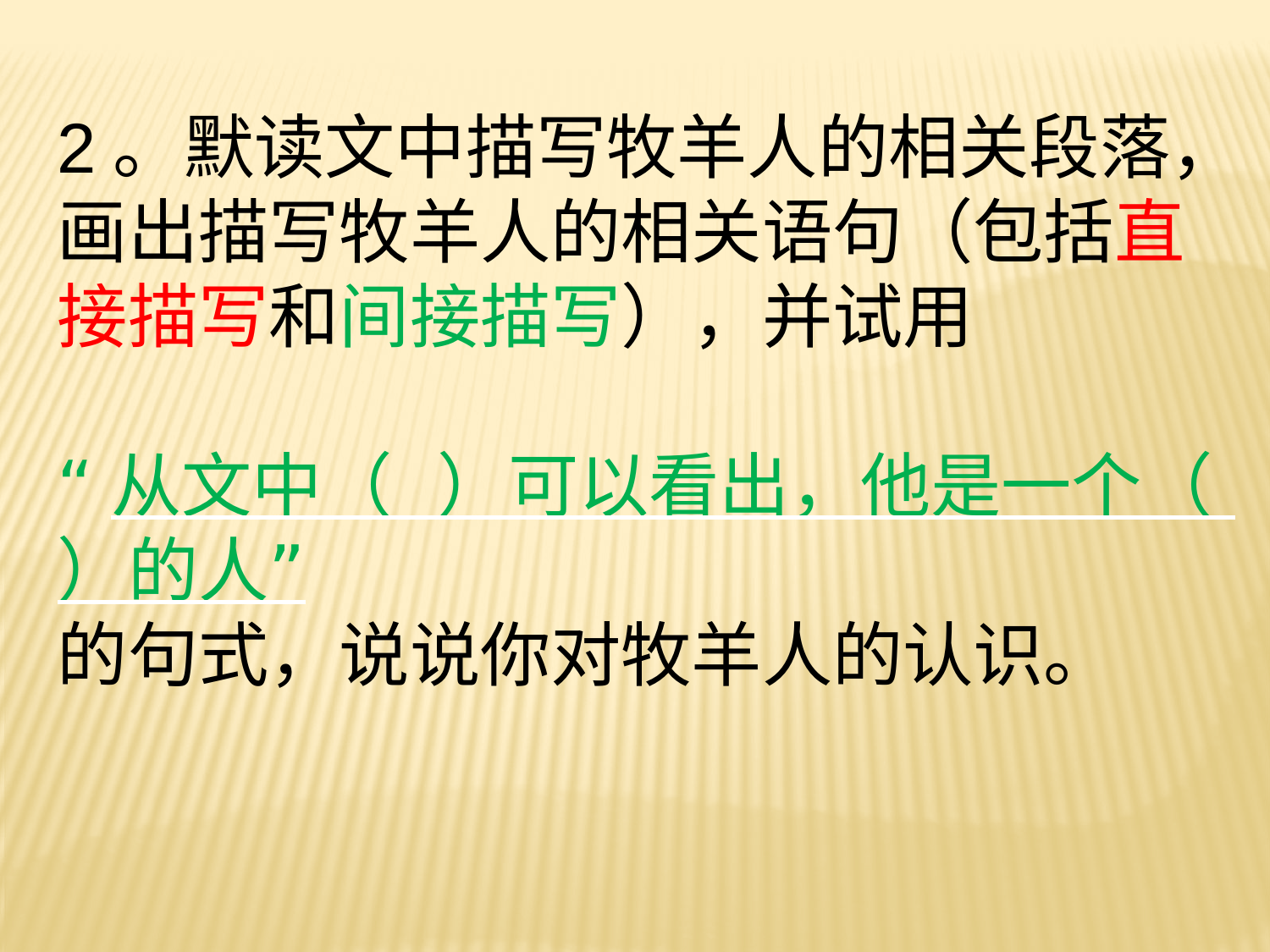

2。默读文中描写牧羊人的相关段落，画出描写牧羊人的相关语句（包括直接描写和间接描写），并试用

“从文中（  ）可以看出，他是一个（  ）的人”
的句式，说说你对牧羊人的认识。